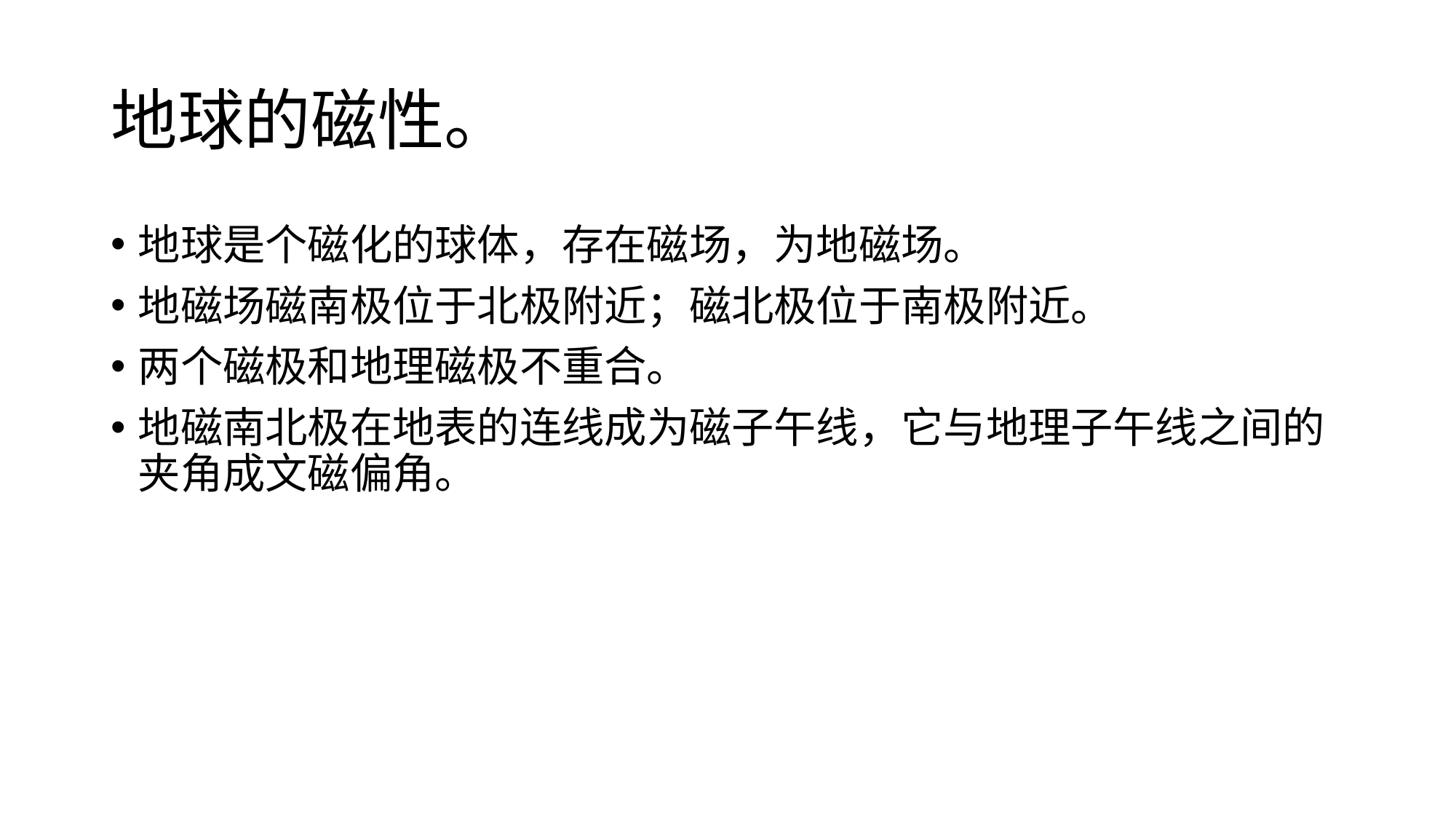

# 地球的磁性。
地球是个磁化的球体，存在磁场，为地磁场。
地磁场磁南极位于北极附近；磁北极位于南极附近。
两个磁极和地理磁极不重合。
地磁南北极在地表的连线成为磁子午线，它与地理子午线之间的夹角成文磁偏角。